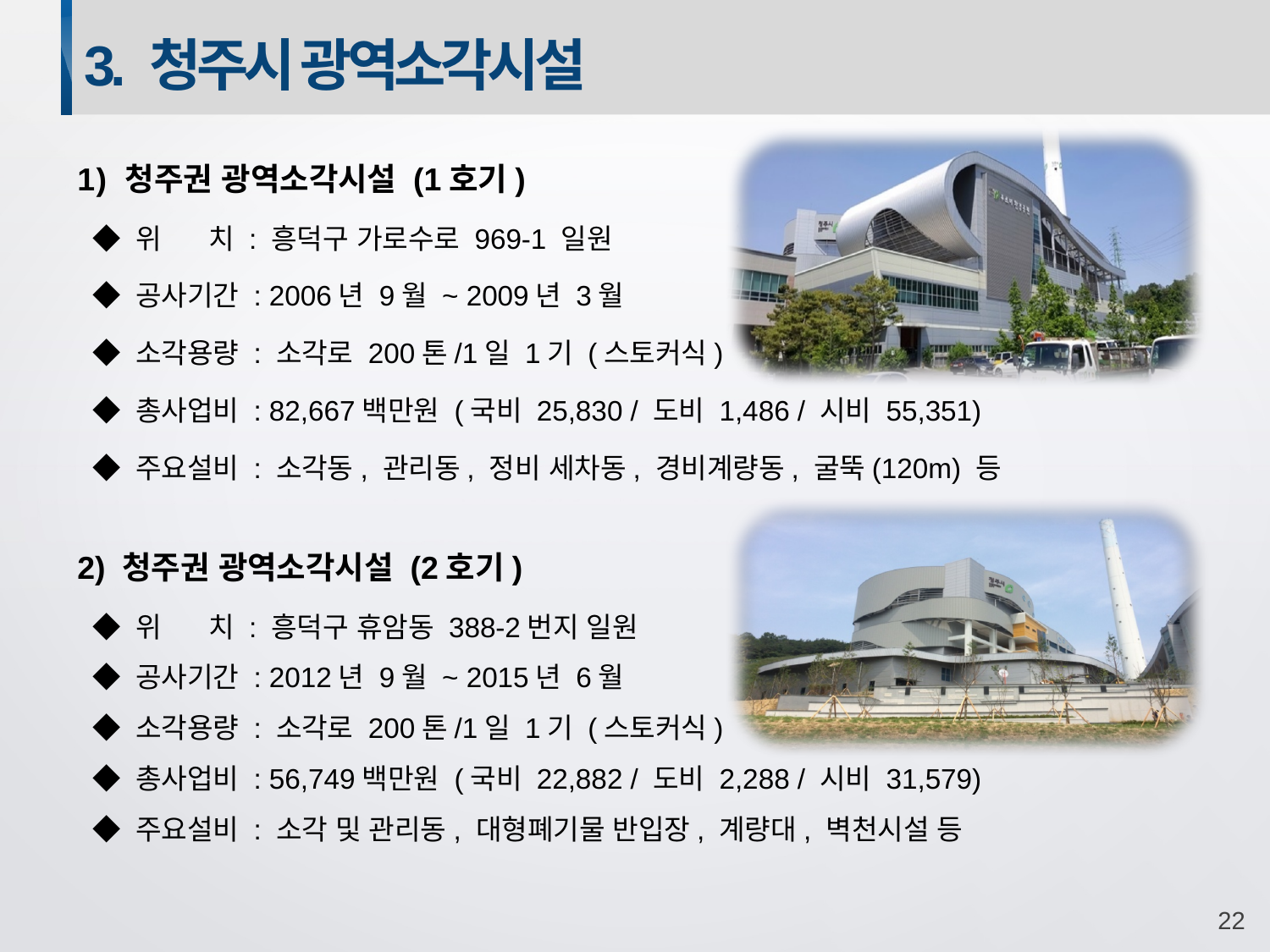

3. 청주시 광역소각시설
청주권 광역소각시설 (1호기)
  ◆ 위      치 : 흥덕구 가로수로 969-1 일원
  ◆ 공사기간 : 2006년 9월 ~ 2009년 3월
  ◆ 소각용량 : 소각로 200톤/1일 1기 (스토커식)
  ◆ 총사업비 : 82,667백만원 (국비 25,830 / 도비 1,486 / 시비 55,351)
  ◆ 주요설비 : 소각동, 관리동, 정비 세차동, 경비계량동, 굴뚝(120m) 등

2) 청주권 광역소각시설 (2호기)
  ◆ 위      치 : 흥덕구 휴암동 388-2번지 일원
  ◆ 공사기간 : 2012년 9월 ~ 2015년 6월
  ◆ 소각용량 : 소각로 200톤/1일 1기 (스토커식)
  ◆ 총사업비 : 56,749백만원 (국비 22,882 / 도비 2,288 / 시비 31,579)
  ◆ 주요설비 : 소각 및 관리동, 대형폐기물 반입장, 계량대, 벽천시설 등